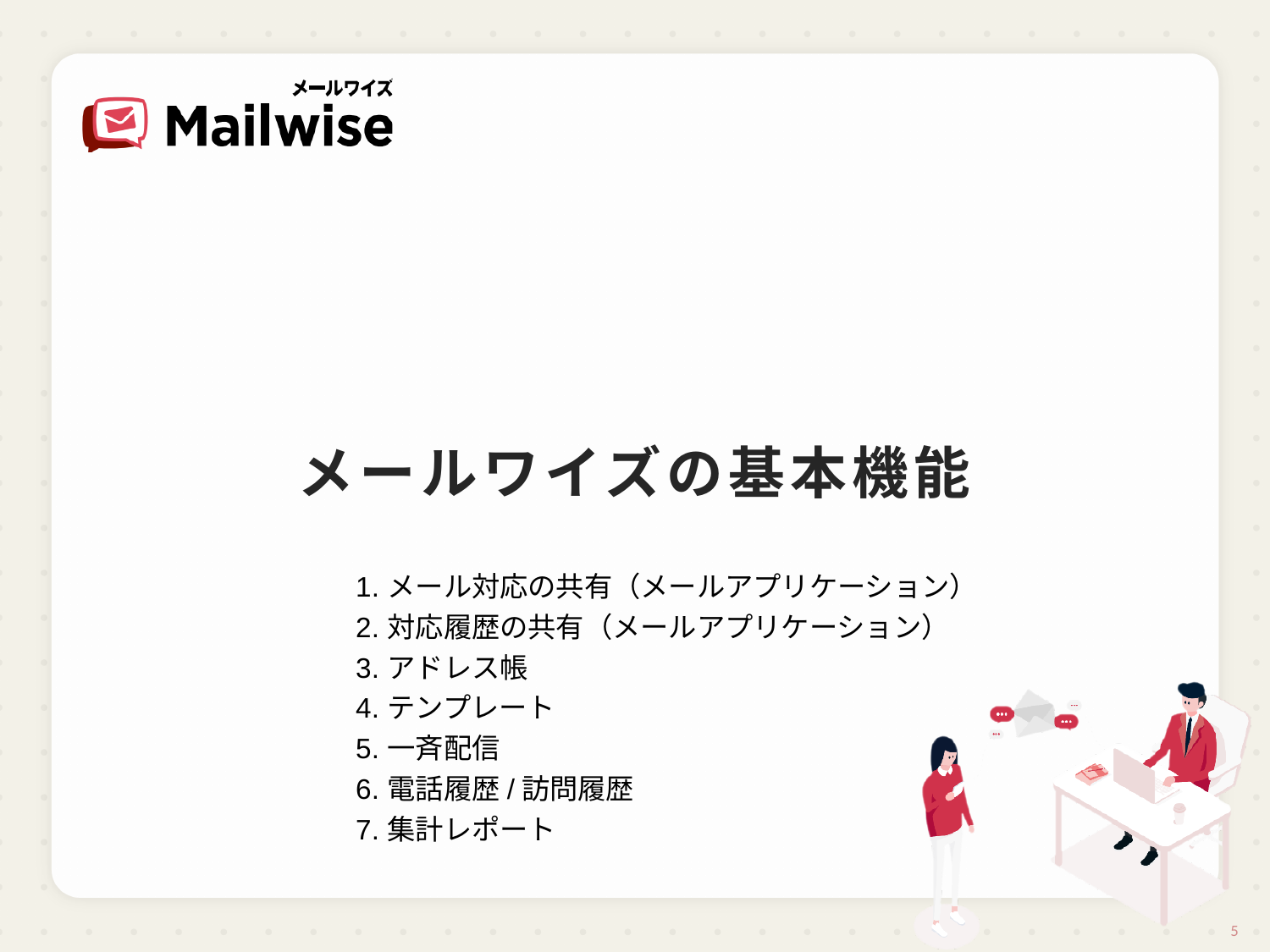

# メールワイズの基本機能
メール対応の共有（メールアプリケーション）
対応履歴の共有（メールアプリケーション）
アドレス帳
テンプレート
一斉配信
電話履歴/訪問履歴
集計レポート
5